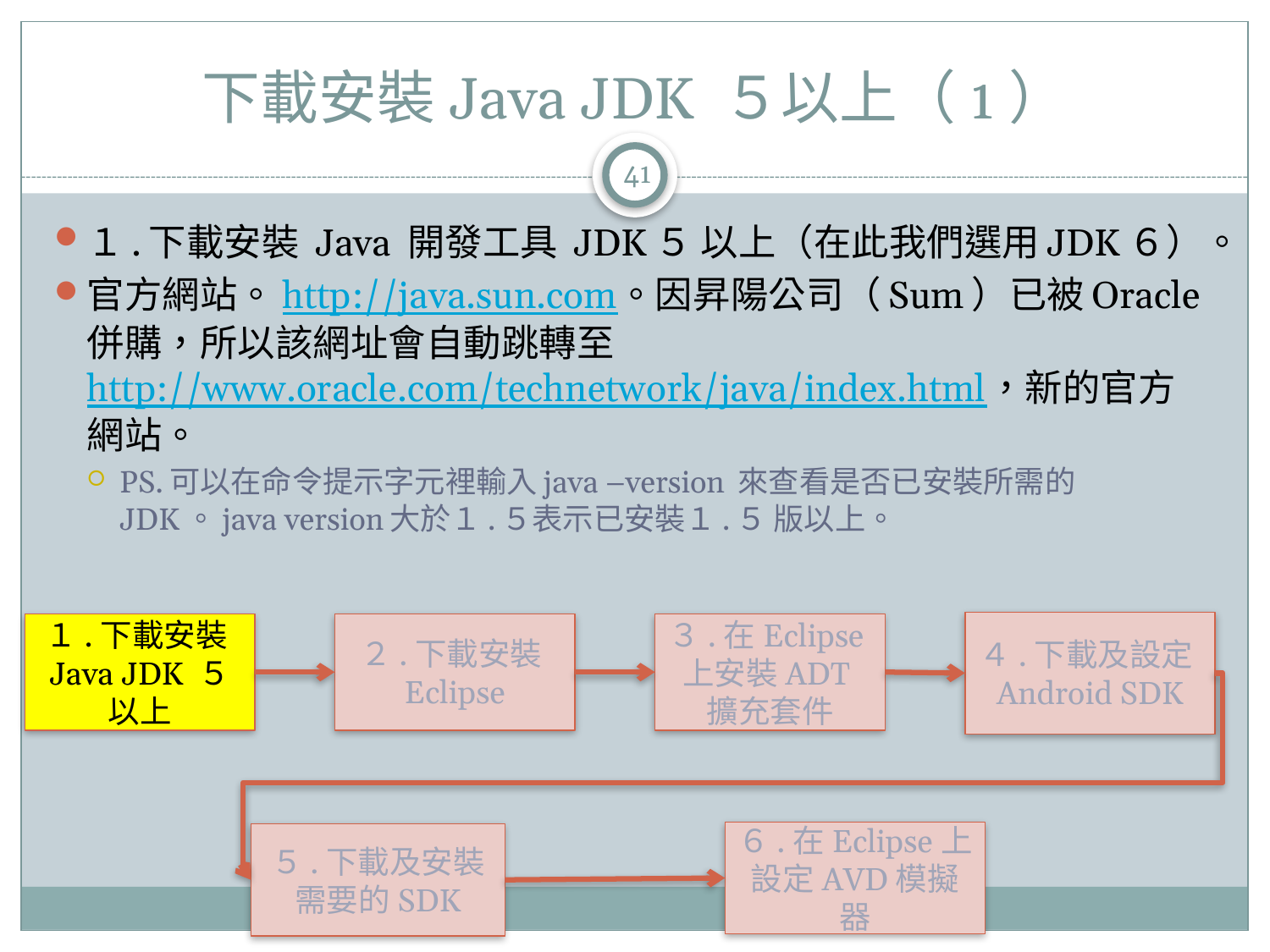

# 下載安裝Java JDK ５以上（1）
41
１.下載安裝 Java 開發工具 JDK５ 以上（在此我們選用JDK６）。
官方網站。http://java.sun.com。因昇陽公司（Sum）已被Oracle併購，所以該網址會自動跳轉至http://www.oracle.com/technetwork/java/index.html，新的官方網站。
PS.可以在命令提示字元裡輸入java –version 來查看是否已安裝所需的JDK。java version大於１.５表示已安裝１.５ 版以上。

４.下載及設定Android SDK
１.下載安裝Java JDK ５以上
２.下載安裝Eclipse
３.在Eclipse上安裝ADT擴充套件
６.在Eclipse上設定AVD模擬器
５.下載及安裝需要的SDK